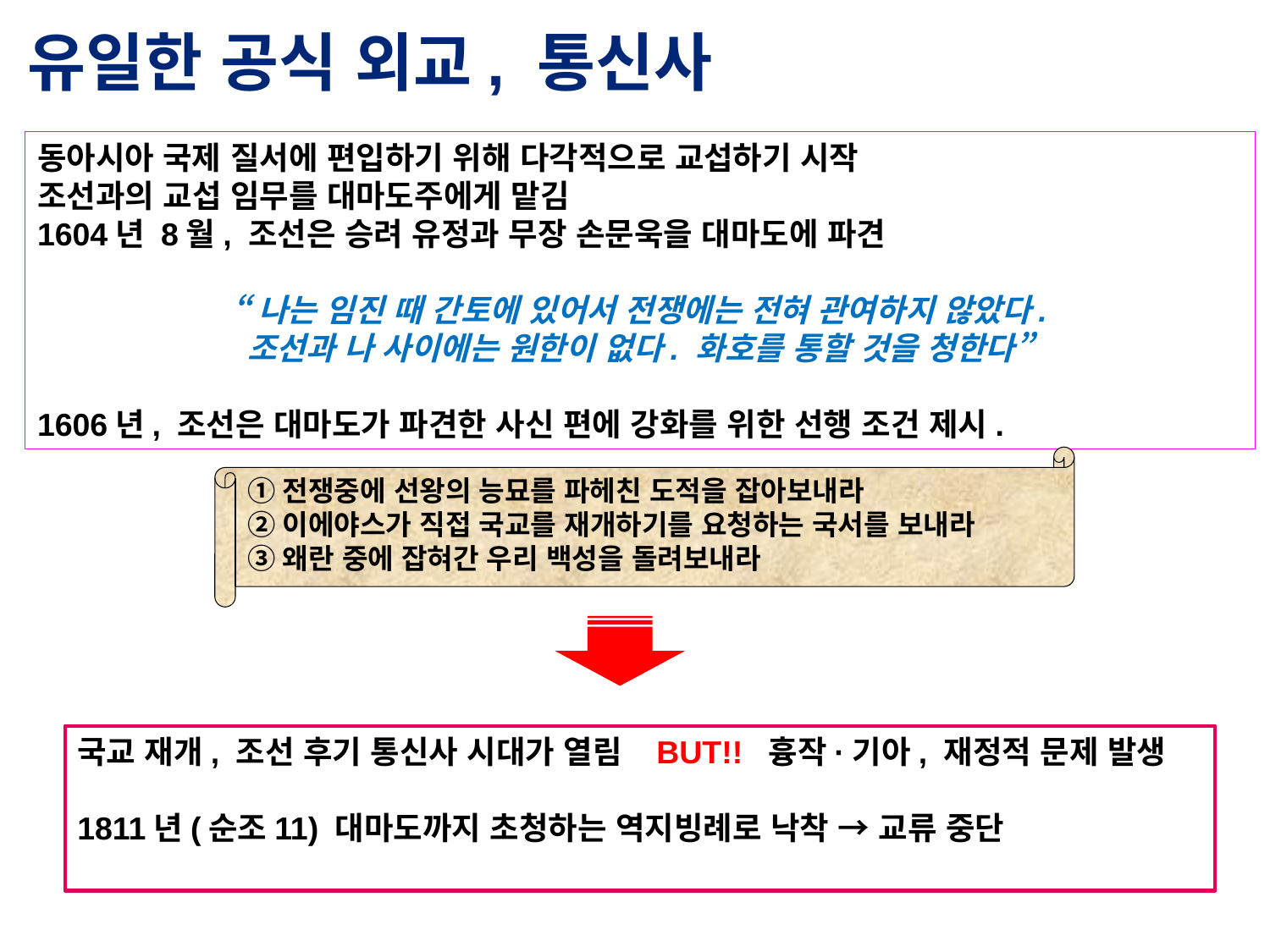

유일한 공식 외교, 통신사
동아시아 국제 질서에 편입하기 위해 다각적으로 교섭하기 시작
조선과의 교섭 임무를 대마도주에게 맡김
1604년 8월, 조선은 승려 유정과 무장 손문욱을 대마도에 파견

“나는 임진 때 간토에 있어서 전쟁에는 전혀 관여하지 않았다.
조선과 나 사이에는 원한이 없다. 화호를 통할 것을 청한다”

1606년, 조선은 대마도가 파견한 사신 편에 강화를 위한 선행 조건 제시.

①전쟁중에 선왕의 능묘를 파헤친 도적을 잡아보내라
②이에야스가 직접 국교를 재개하기를 요청하는 국서를 보내라
③왜란 중에 잡혀간 우리 백성을 돌려보내라

국교 재개, 조선 후기 통신사 시대가 열림   BUT!!  흉작·기아, 재정적 문제 발생

1811년(순조11) 대마도까지 초청하는 역지빙례로 낙착 → 교류 중단